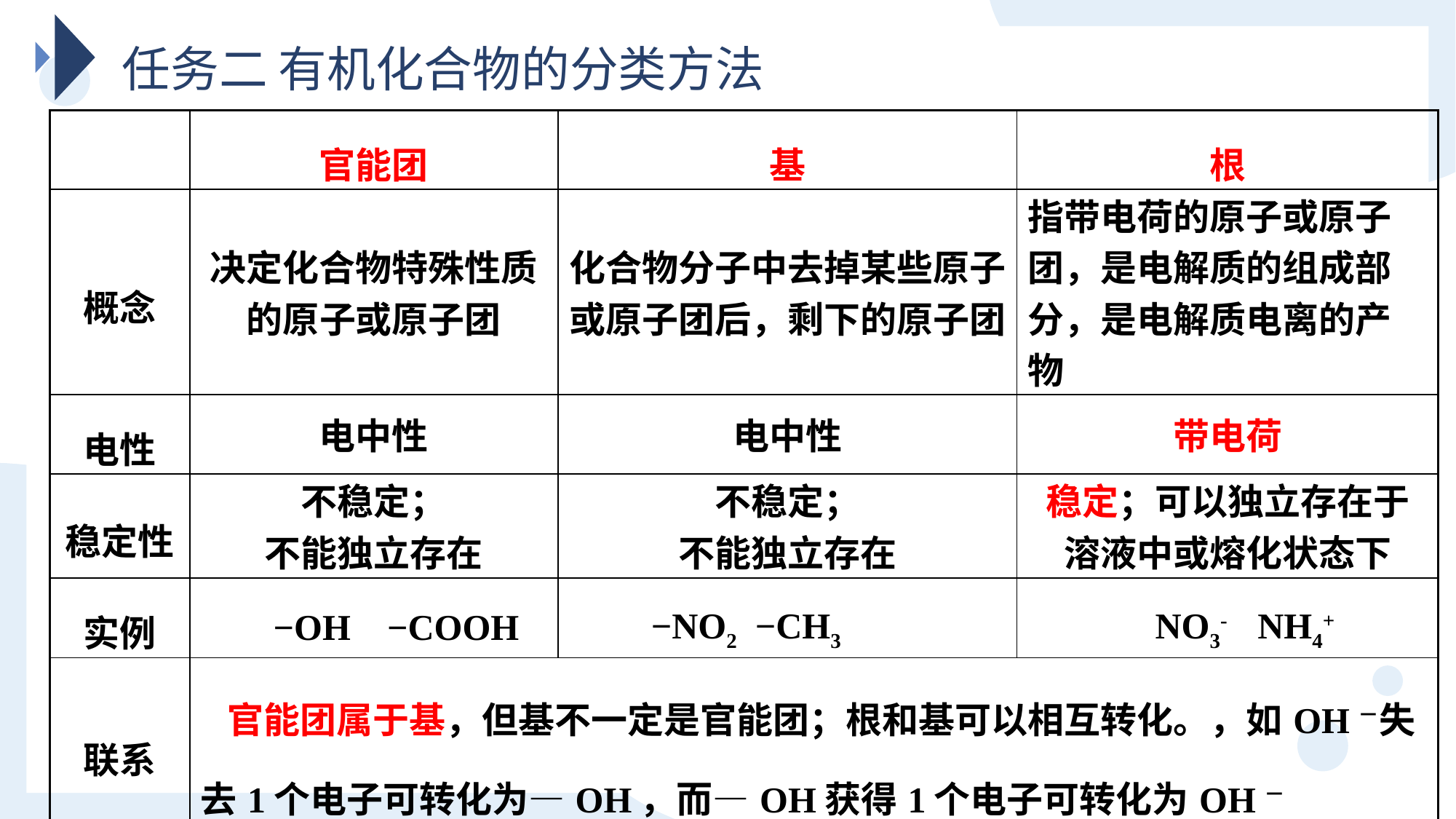

任务二 有机化合物的分类方法

|  | 官能团 | 基 | 根 |
| --- | --- | --- | --- |
| 概念 | 决定化合物特殊性质的原子或原子团 | 化合物分子中去掉某些原子或原子团后，剩下的原子团 | 指带电荷的原子或原子团，是电解质的组成部分，是电解质电离的产物 |
| 电性 | 电中性 | 电中性 | 带电荷 |
| 稳定性 | 不稳定； 不能独立存在 | 不稳定； 不能独立存在 | 稳定；可以独立存在于溶液中或熔化状态下 |
| 实例 | −OH −COOH | −NO2 −CH3 | NO3- NH4+ |
| 联系 | 官能团属于基，但基不一定是官能团；根和基可以相互转化。，如OH－失去1个电子可转化为—OH，而—OH获得1个电子可转化为OH－ |  |  |